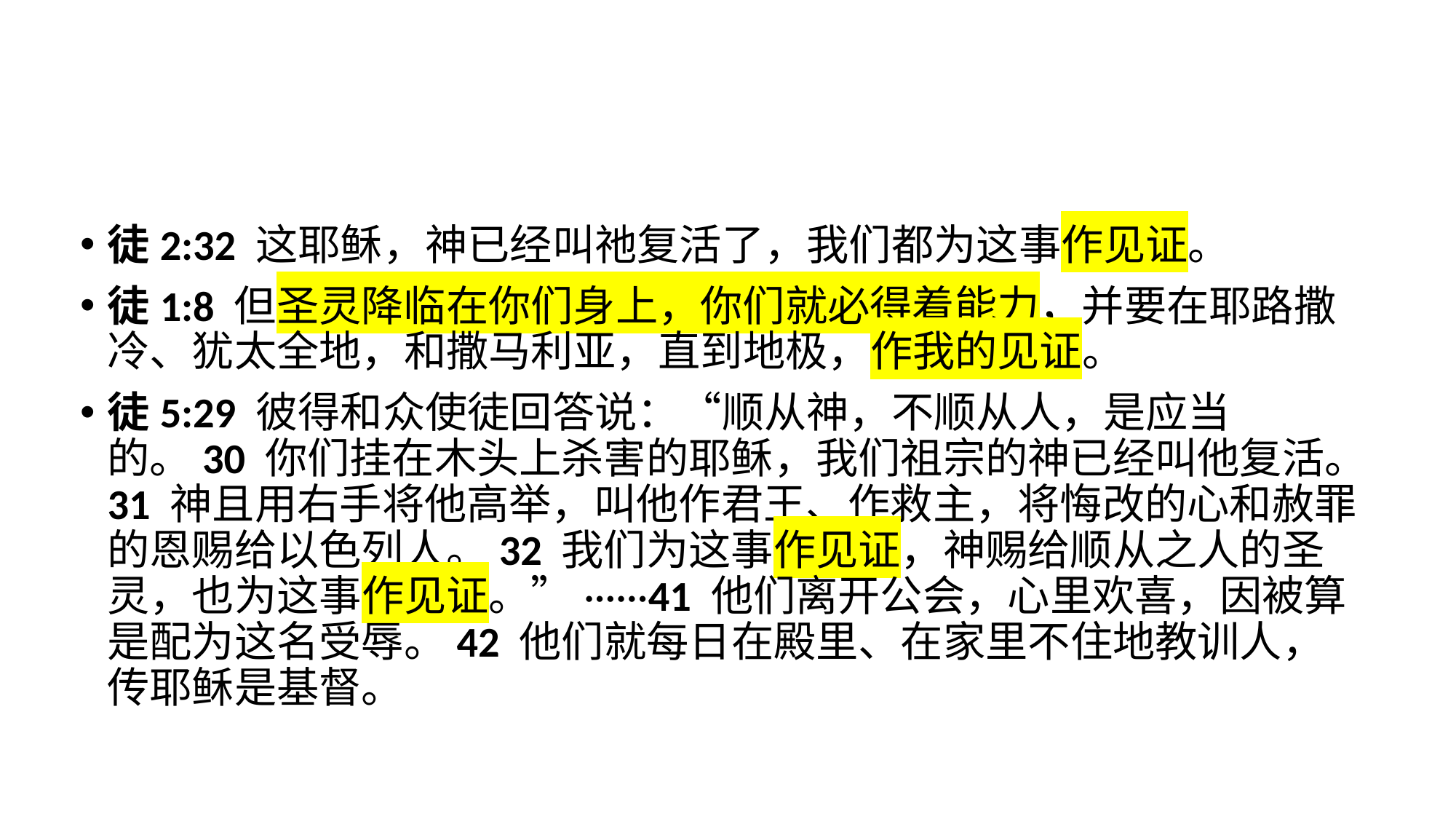

徒2:32 这耶稣，神已经叫祂复活了，我们都为这事作见证。
徒1:8 但圣灵降临在你们身上，你们就必得着能力，并要在耶路撒冷、犹太全地，和撒马利亚，直到地极，作我的见证。
徒5:29 彼得和众使徒回答说：“顺从神，不顺从人，是应当的。30 你们挂在木头上杀害的耶稣，我们祖宗的神已经叫他复活。31 神且用右手将他高举，叫他作君王、作救主，将悔改的心和赦罪的恩赐给以色列人。32 我们为这事作见证，神赐给顺从之人的圣灵，也为这事作见证。”······41 他们离开公会，心里欢喜，因被算是配为这名受辱。42 他们就每日在殿里、在家里不住地教训人，传耶稣是基督。